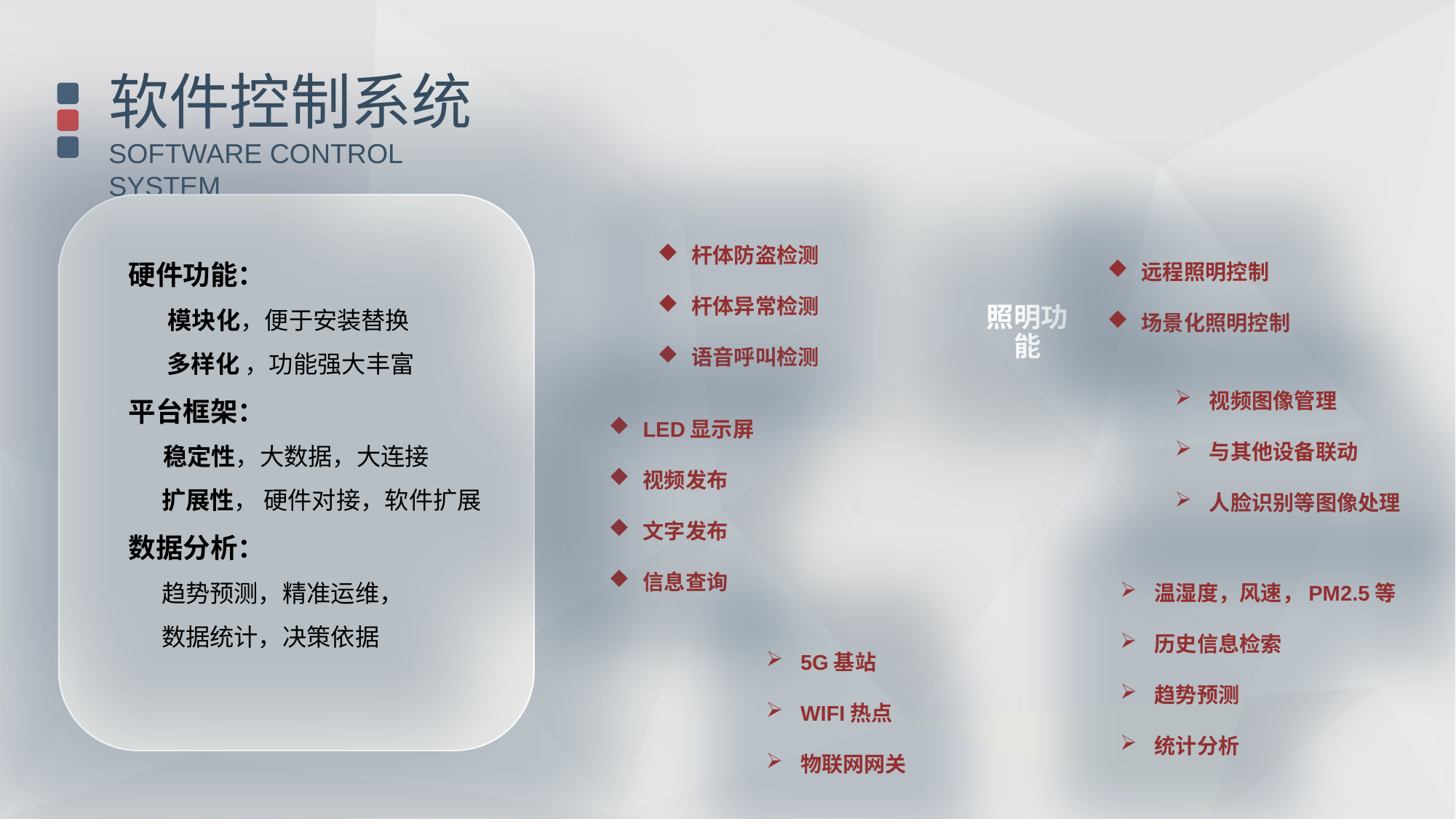

软件控制系统
SOFTWARE CONTROL SYSTEM

杆体防盗检测
杆体异常检测
语音呼叫检测
远程照明控制
场景化照明控制
硬件功能：
       模块化，便于安装替换
      多样化 ，功能强大丰富
平台框架：
      稳定性，大数据，大连接
     扩展性， 硬件对接，软件扩展
数据分析：
     趋势预测，精准运维，
     数据统计，决策依据

预警功能

照明功能
视频图像管理
与其他设备联动
人脸识别等图像处理

信息发布

摄像
功能
LED显示屏
视频发布
文字发布
信息查询

通信管道

环境
检测
温湿度，风速，PM2.5等
历史信息检索
趋势预测
统计分析
5G基站
WIFI热点
物联网网关